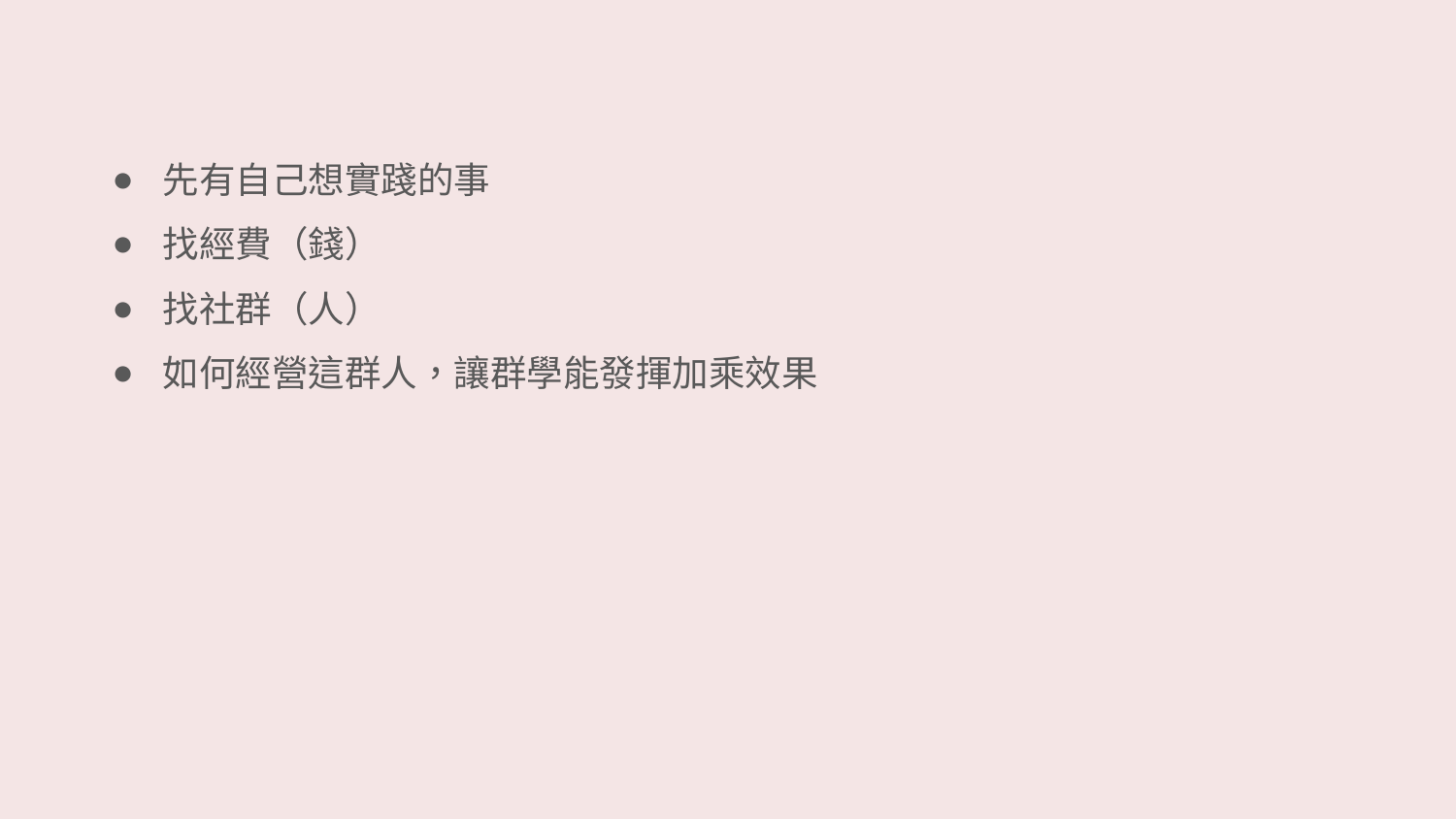

#
先有自己想實踐的事
找經費（錢）
找社群（人）
如何經營這群人，讓群學能發揮加乘效果